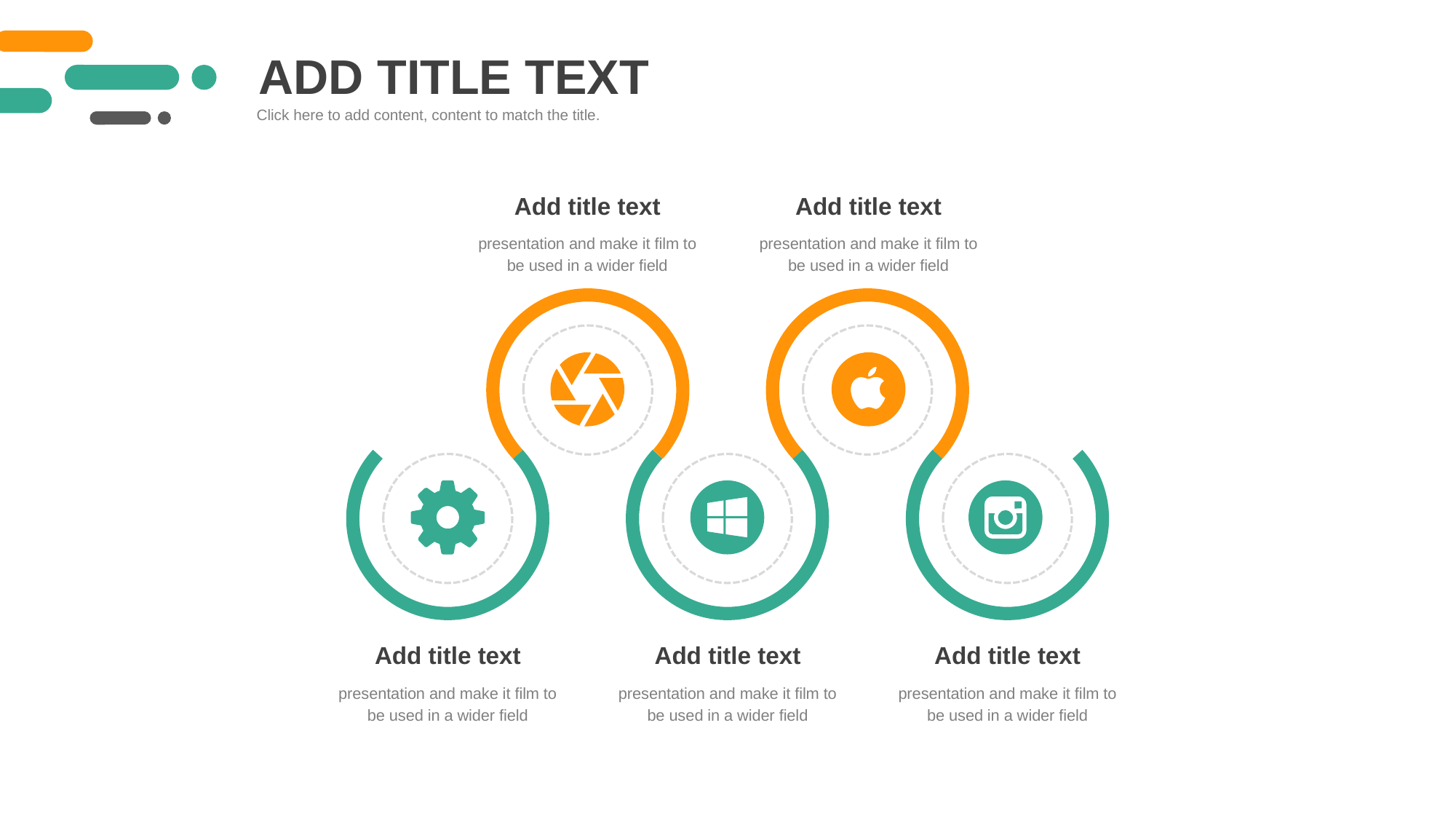

ADD TITLE TEXT
Click here to add content, content to match the title.
Add title text
presentation and make it film to be used in a wider field
Add title text
presentation and make it film to be used in a wider field

Add title text
presentation and make it film to be used in a wider field
Add title text
presentation and make it film to be used in a wider field
Add title text
presentation and make it film to be used in a wider field
PPT模板 http://www.1ppt.com/moban/